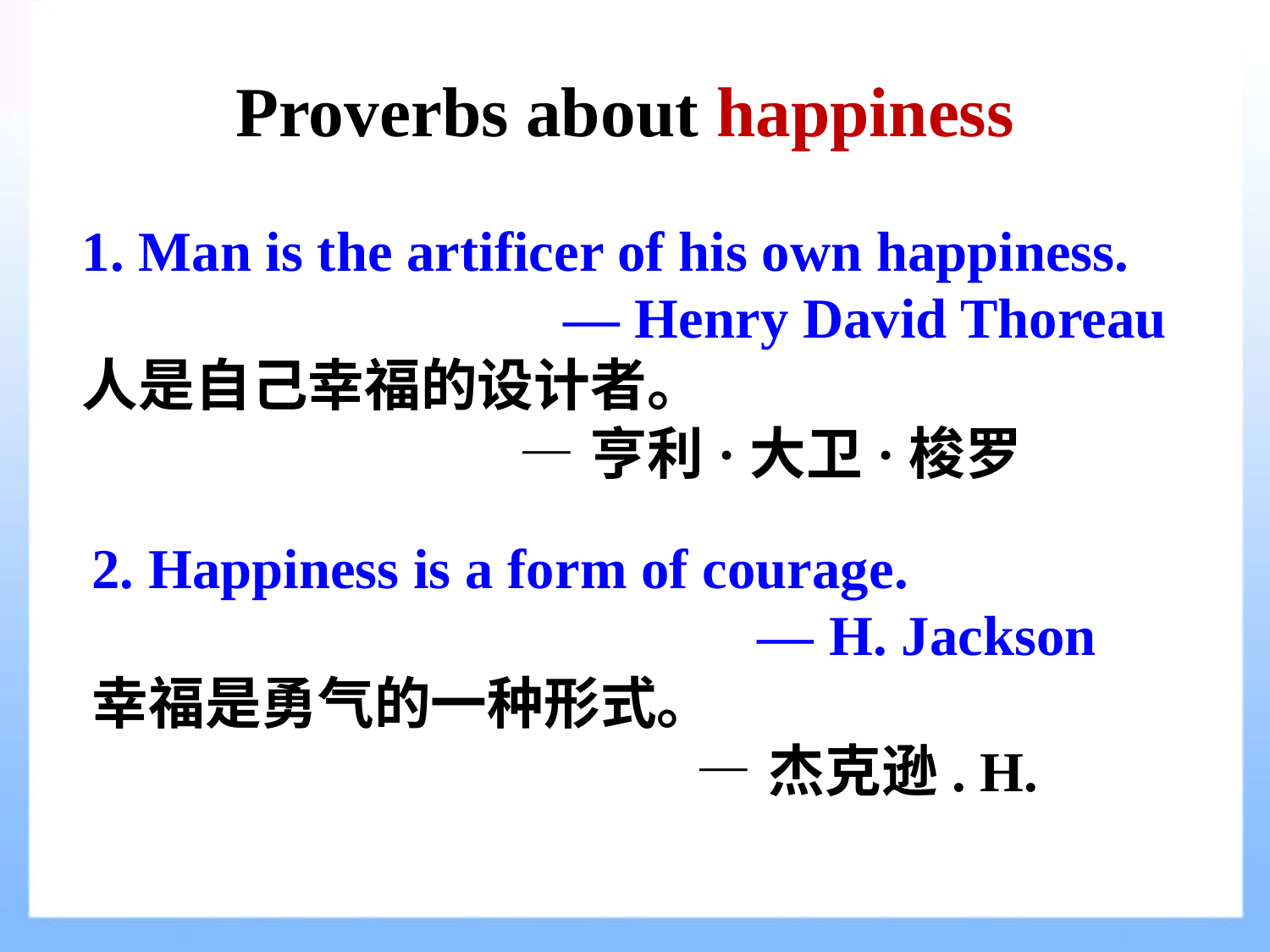

Proverbs about happiness
1. Man is the artificer of his own happiness.
                                  — Henry David Thoreau
人是自己幸福的设计者。
                                  —亨利·大卫·梭罗
2. Happiness is a form of courage.
                                               — H. Jackson
幸福是勇气的一种形式。
                                               —杰克逊. H.